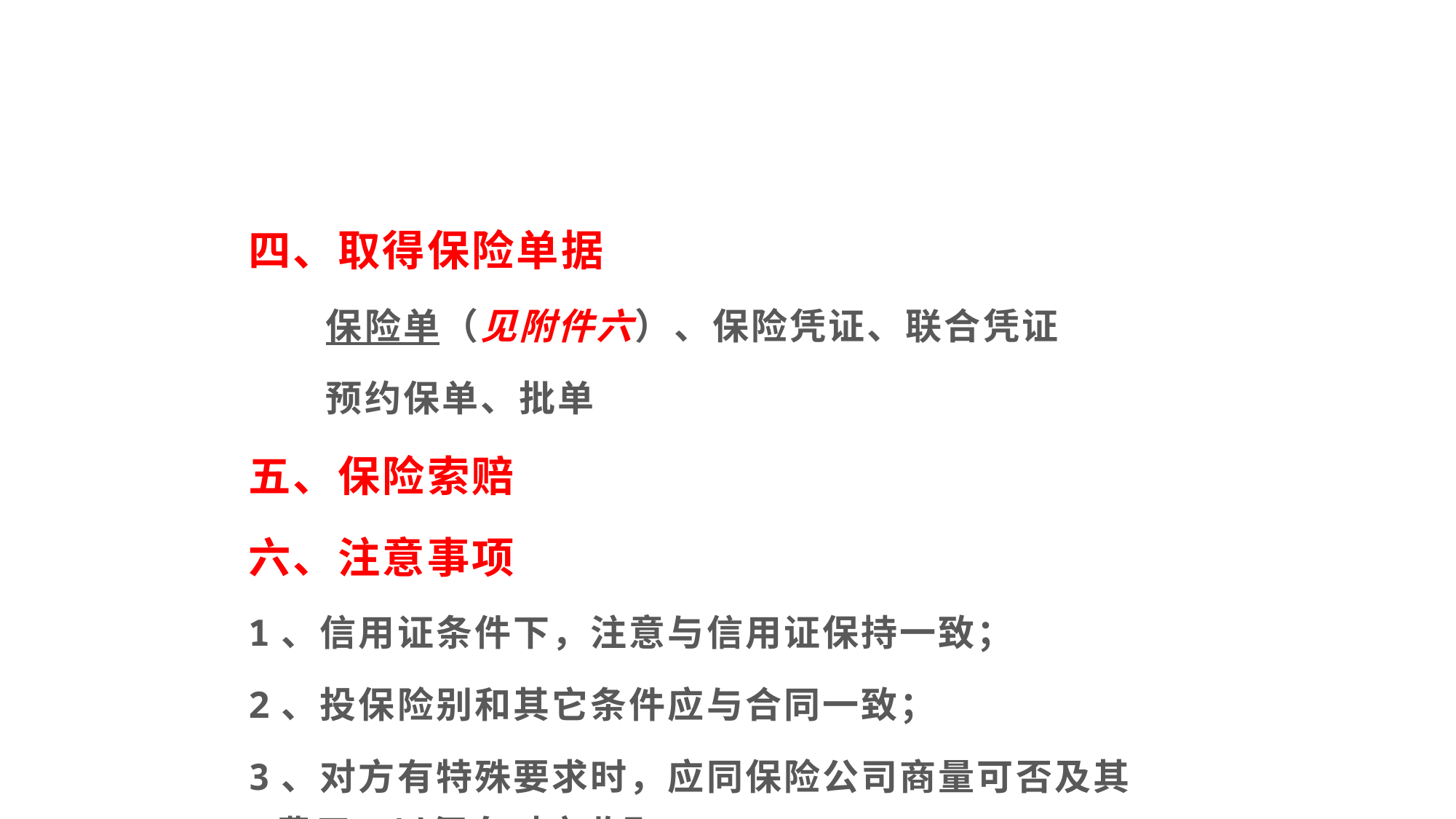

四、取得保险单据
　　保险单（见附件六）、保险凭证、联合凭证
　　预约保单、批单
五、保险索赔
六、注意事项
1、信用证条件下，注意与信用证保持一致；
2、投保险别和其它条件应与合同一致；
3、对方有特殊要求时，应同保险公司商量可否及其费用，以便向对方收取。